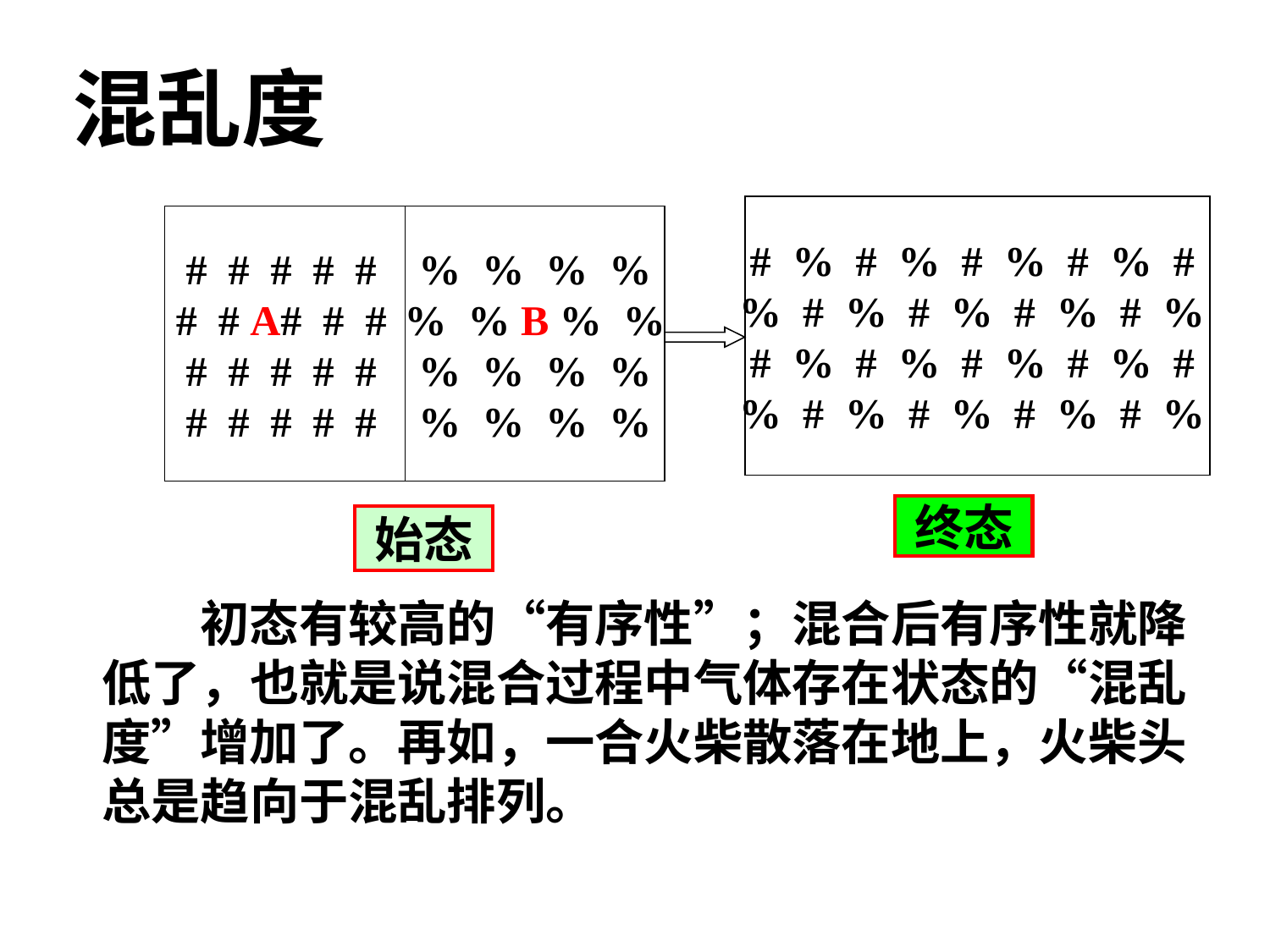

混乱度

#  %  #  %  #  %  #  %  #
%  #  %  #  %  #  %  #  %
#  %  #  %  #  %  #  %  #
%  #  %  #  %  #  %  #  %
#  #  #  #  #
#  # A#  #  #
#  #  #  #  #
#  #  #  #  #
%  %  %  %
%  % B %  %
%  %  %  %
%  %  %  %

终态
始态
　　初态有较高的“有序性”；混合后有序性就降低了，也就是说混合过程中气体存在状态的“混乱度”增加了。再如，一合火柴散落在地上，火柴头总是趋向于混乱排列。